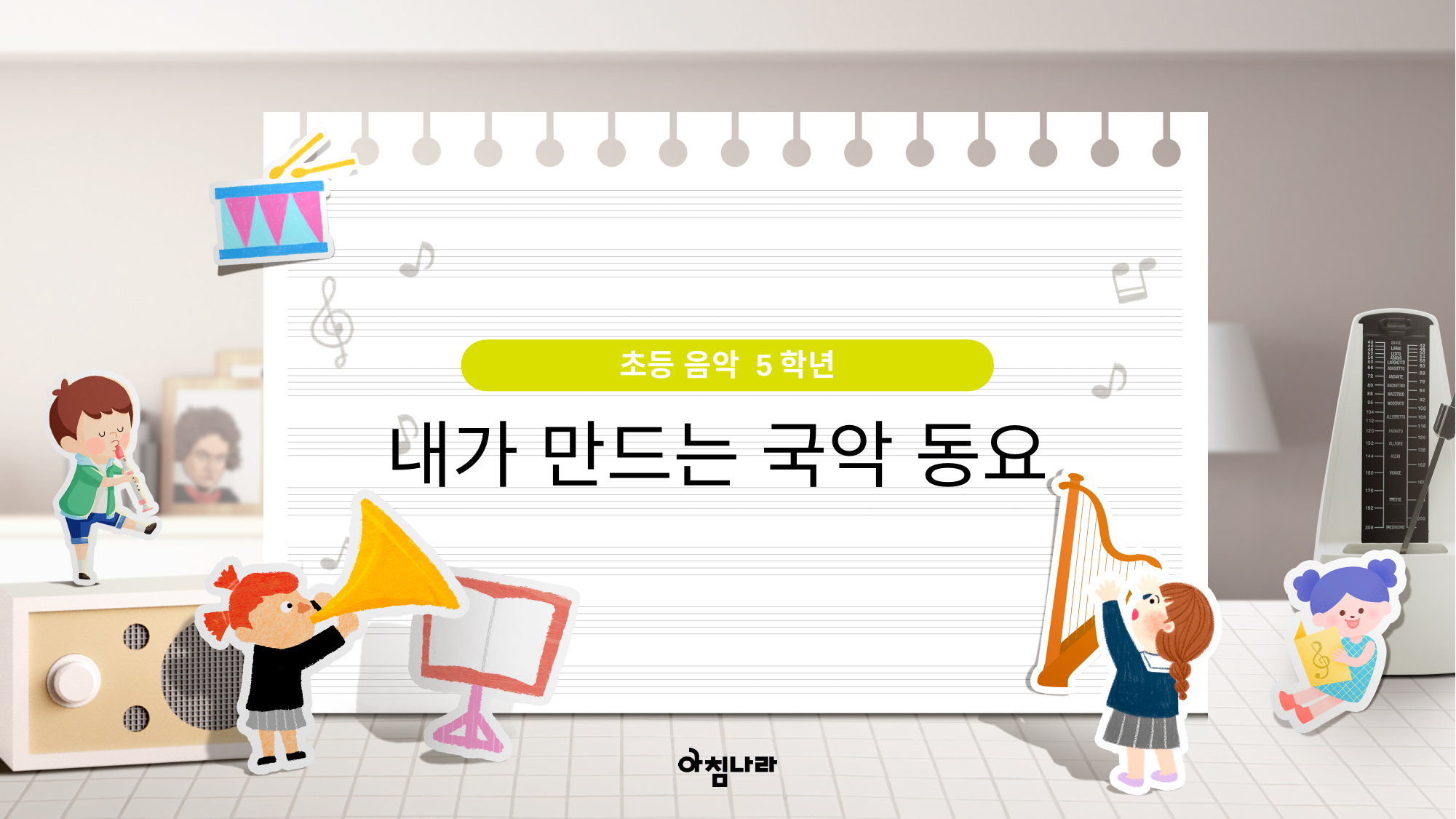

초등 음악 5학년
내가 만드는 국악 동요